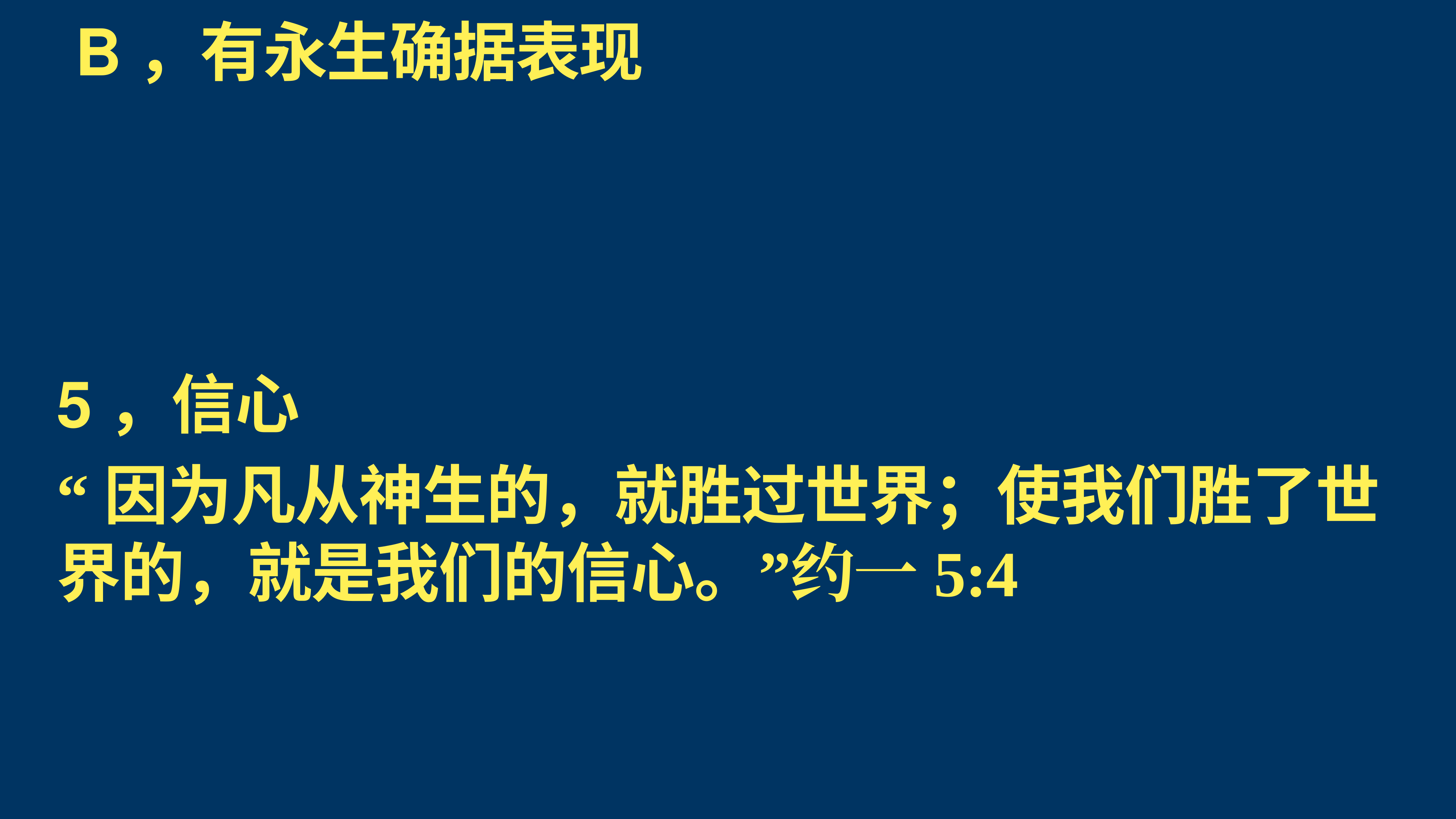

# B，有永生确据表现
5，信心
“因为凡从神生的，就胜过世界；使我们胜了世界的，就是我们的信心。”约一5:4